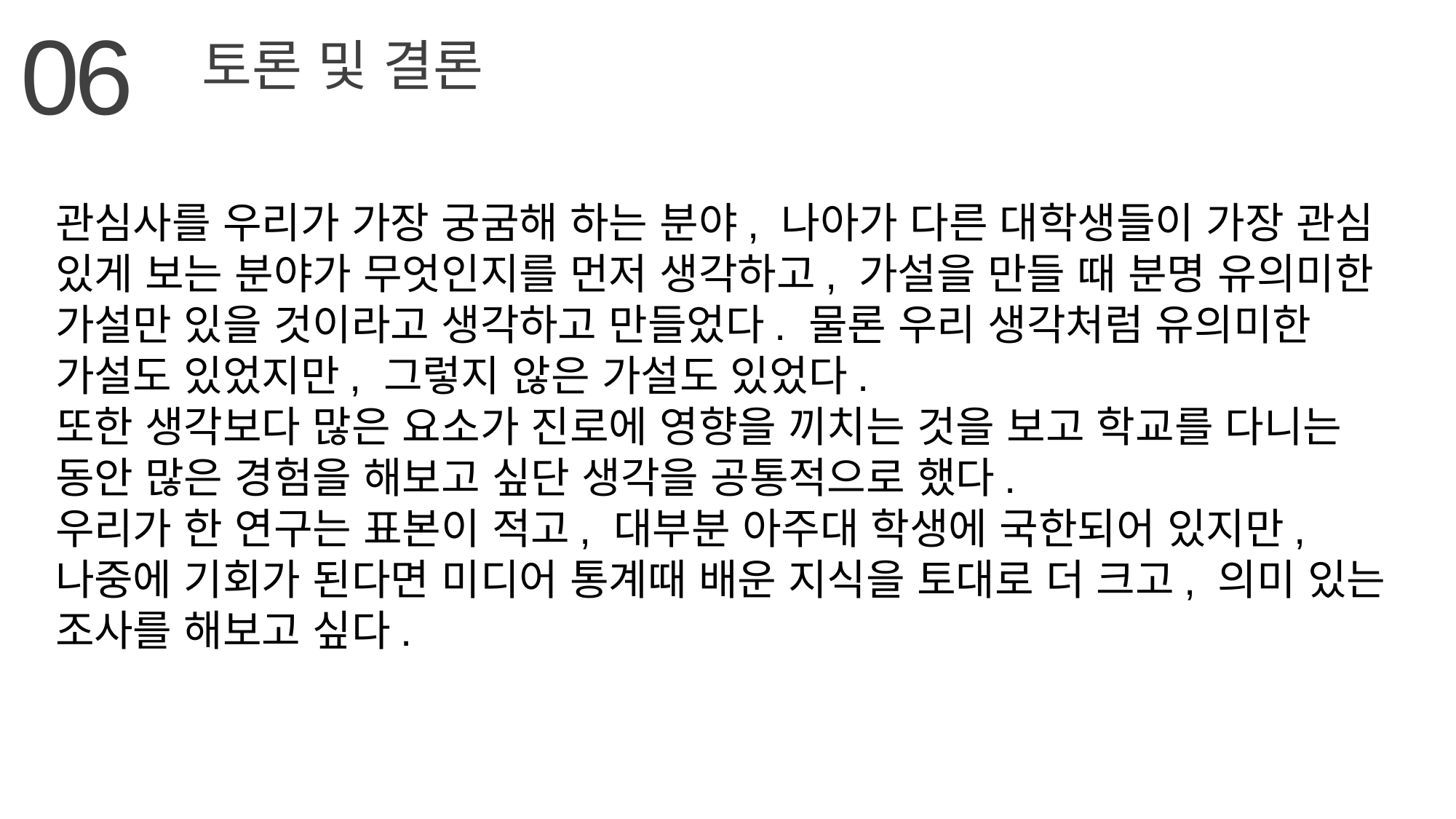

06
토론 및 결론
관심사를 우리가 가장 궁굼해 하는 분야, 나아가 다른 대학생들이 가장 관심
있게 보는 분야가 무엇인지를 먼저 생각하고, 가설을 만들 때 분명 유의미한
가설만 있을 것이라고 생각하고 만들었다. 물론 우리 생각처럼 유의미한 가설도 있었지만, 그렇지 않은 가설도 있었다.
또한 생각보다 많은 요소가 진로에 영향을 끼치는 것을 보고 학교를 다니는 동안 많은 경험을 해보고 싶단 생각을 공통적으로 했다.
우리가 한 연구는 표본이 적고, 대부분 아주대 학생에 국한되어 있지만, 나중에 기회가 된다면 미디어 통계때 배운 지식을 토대로 더 크고, 의미 있는 조사를 해보고 싶다.